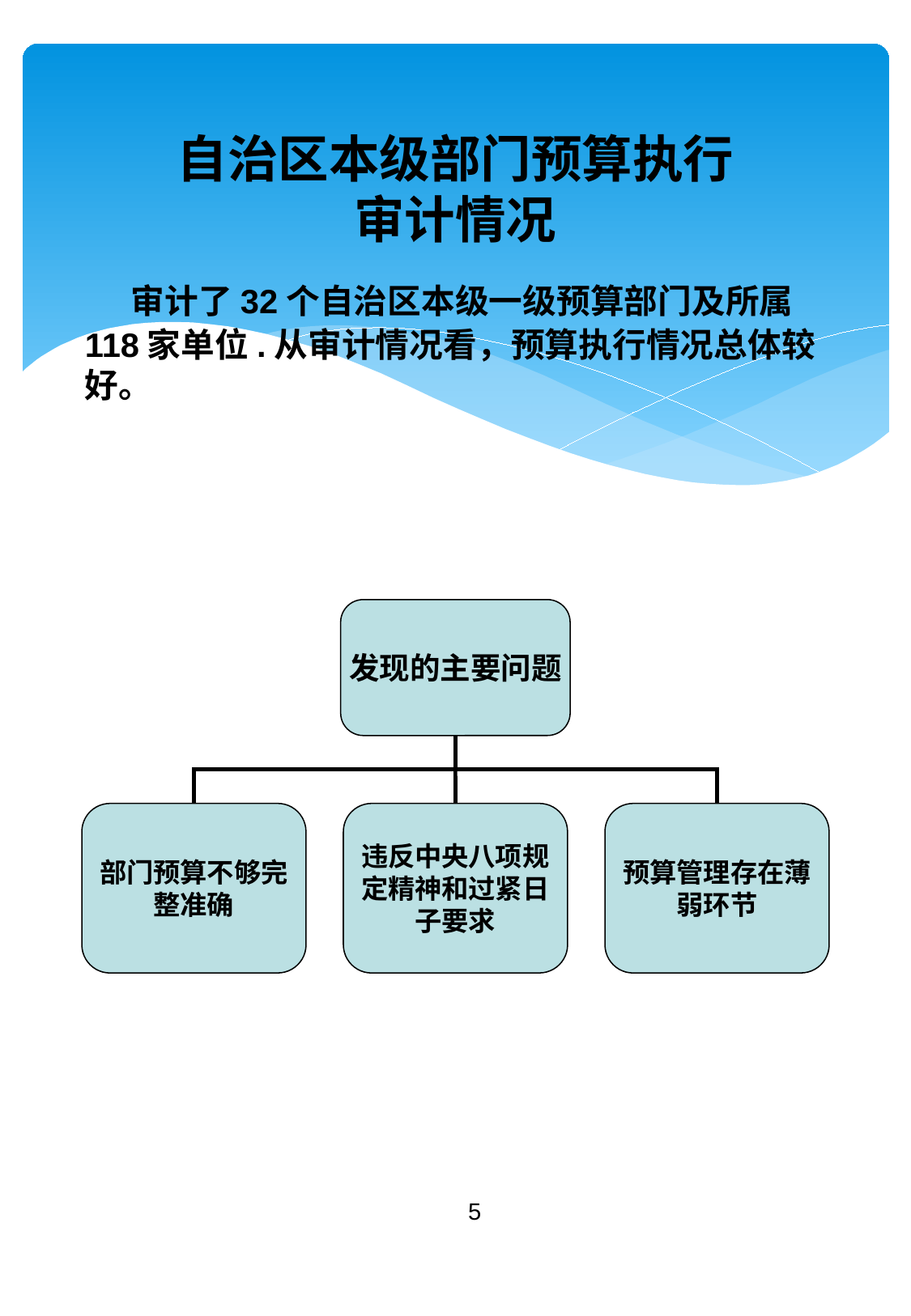

自治区本级部门预算执行
审计情况
   审计了32个自治区本级一级预算部门及所属118家单位.从审计情况看，预算执行情况总体较好。
发现的主要问题
部门预算不够完整准确
违反中央八项规定精神和过紧日子要求
预算管理存在薄弱环节
5